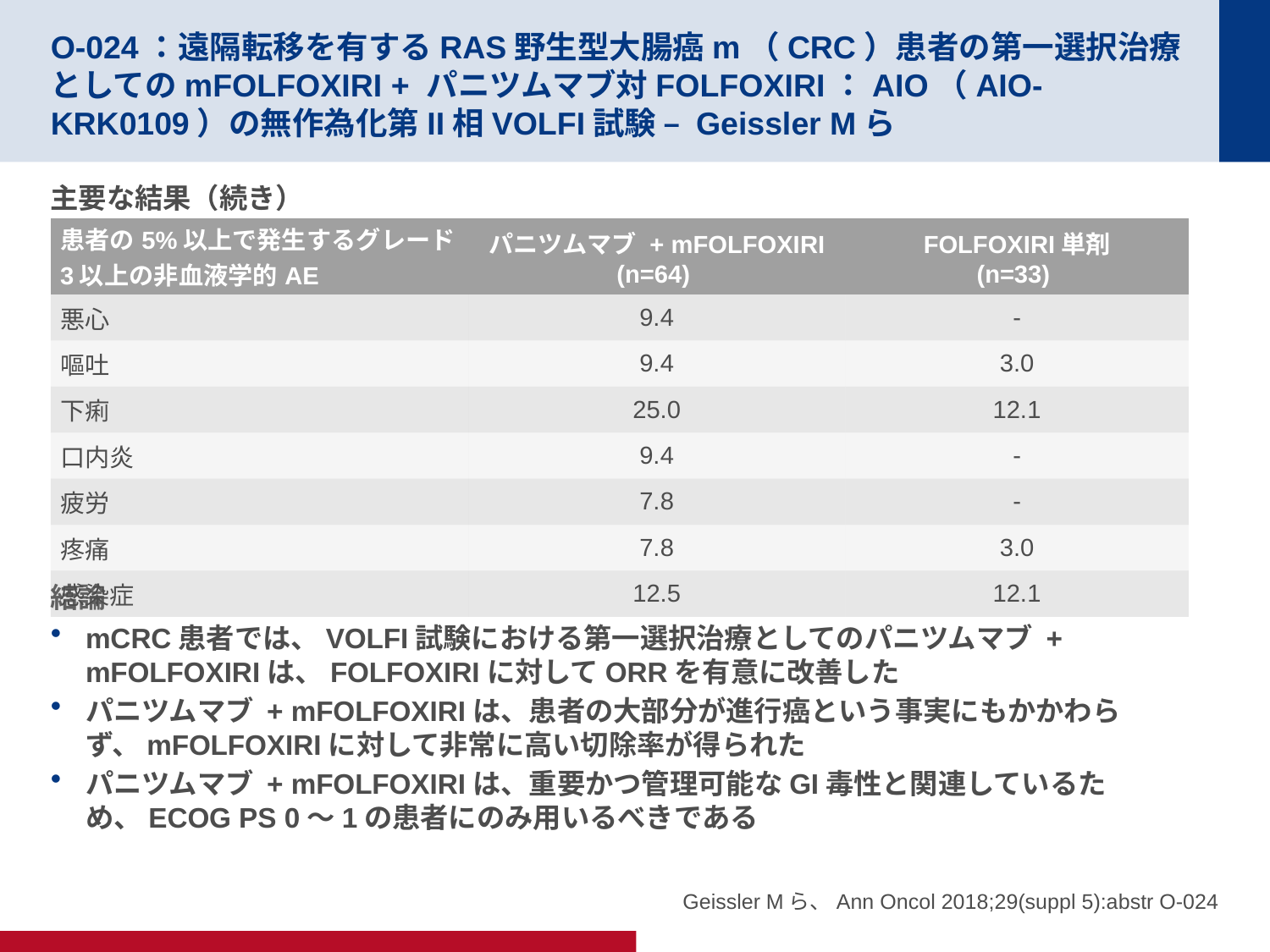

# O-024：遠隔転移を有するRAS野生型大腸癌m（CRC）患者の第一選択治療としてのmFOLFOXIRI + パニツムマブ対FOLFOXIRI：AIO（AIO-KRK0109）の無作為化第II相VOLFI試験 – Geissler Mら
主要な結果（続き）

結論
mCRC患者では、VOLFI試験における第一選択治療としてのパニツムマブ + mFOLFOXIRIは、FOLFOXIRIに対してORRを有意に改善した
パニツムマブ + mFOLFOXIRIは、患者の大部分が進行癌という事実にもかかわらず、mFOLFOXIRIに対して非常に高い切除率が得られた
パニツムマブ + mFOLFOXIRIは、重要かつ管理可能なGI毒性と関連しているため、ECOG PS 0～1の患者にのみ用いるべきである

| 患者の5%以上で発生するグレード3以上の非血液学的AE | パニツムマブ + mFOLFOXIRI (n=64) | FOLFOXIRI単剤 (n=33) |
| --- | --- | --- |
| 悪心 | 9.4 | - |
| 嘔吐 | 9.4 | 3.0 |
| 下痢 | 25.0 | 12.1 |
| 口内炎 | 9.4 | - |
| 疲労 | 7.8 | - |
| 疼痛 | 7.8 | 3.0 |
| 感染症 | 12.5 | 12.1 |
Geissler Mら、Ann Oncol 2018;29(suppl 5):abstr O-024